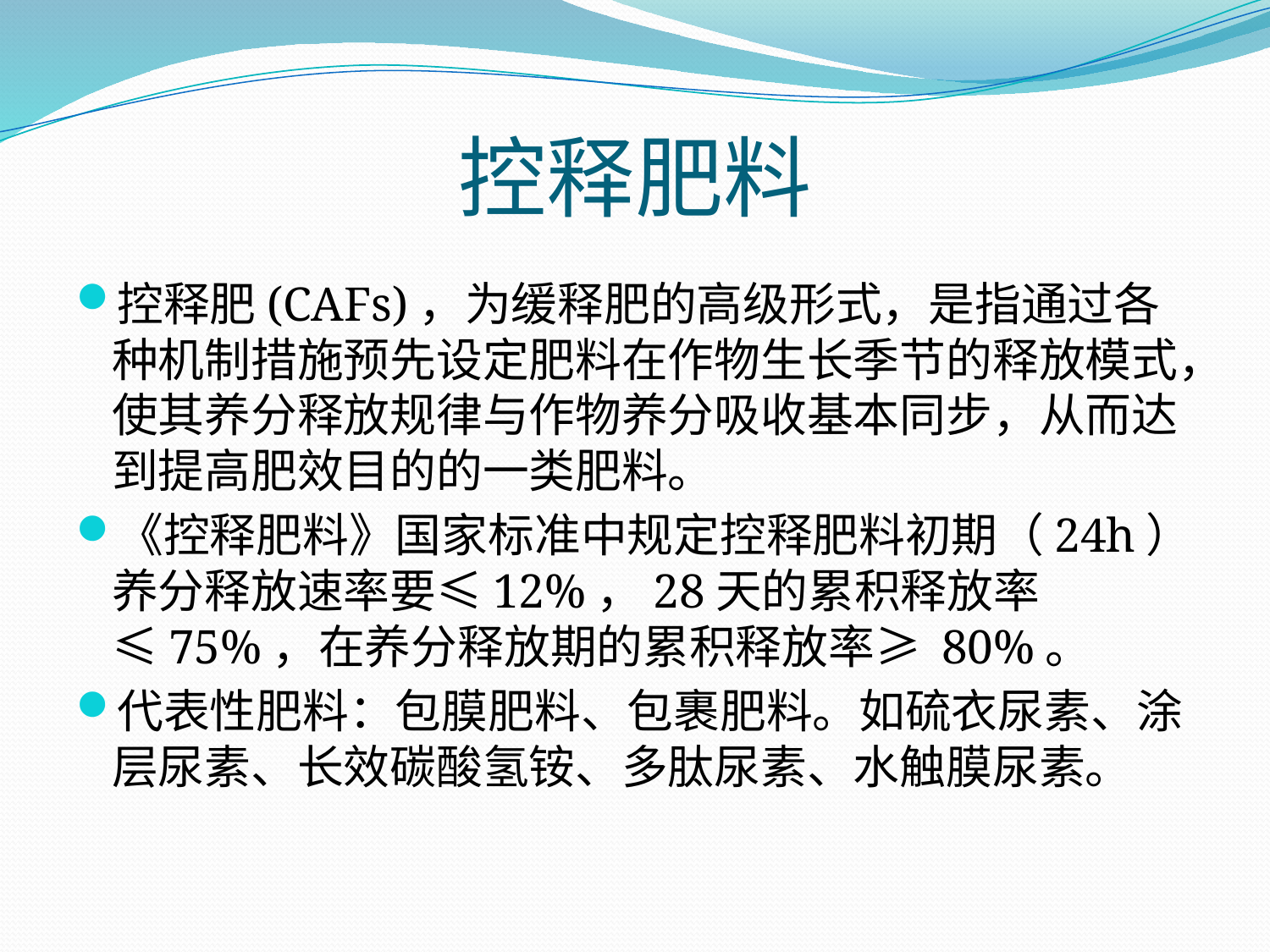

# 控释肥料
控释肥(CAFs)，为缓释肥的高级形式，是指通过各种机制措施预先设定肥料在作物生长季节的释放模式，使其养分释放规律与作物养分吸收基本同步，从而达到提高肥效目的的一类肥料。
《控释肥料》国家标准中规定控释肥料初期（24h）养分释放速率要≤12%，28天的累积释放率≤75%，在养分释放期的累积释放率≥ 80%。
代表性肥料：包膜肥料、包裹肥料。如硫衣尿素、涂层尿素、长效碳酸氢铵、多肽尿素、水触膜尿素。